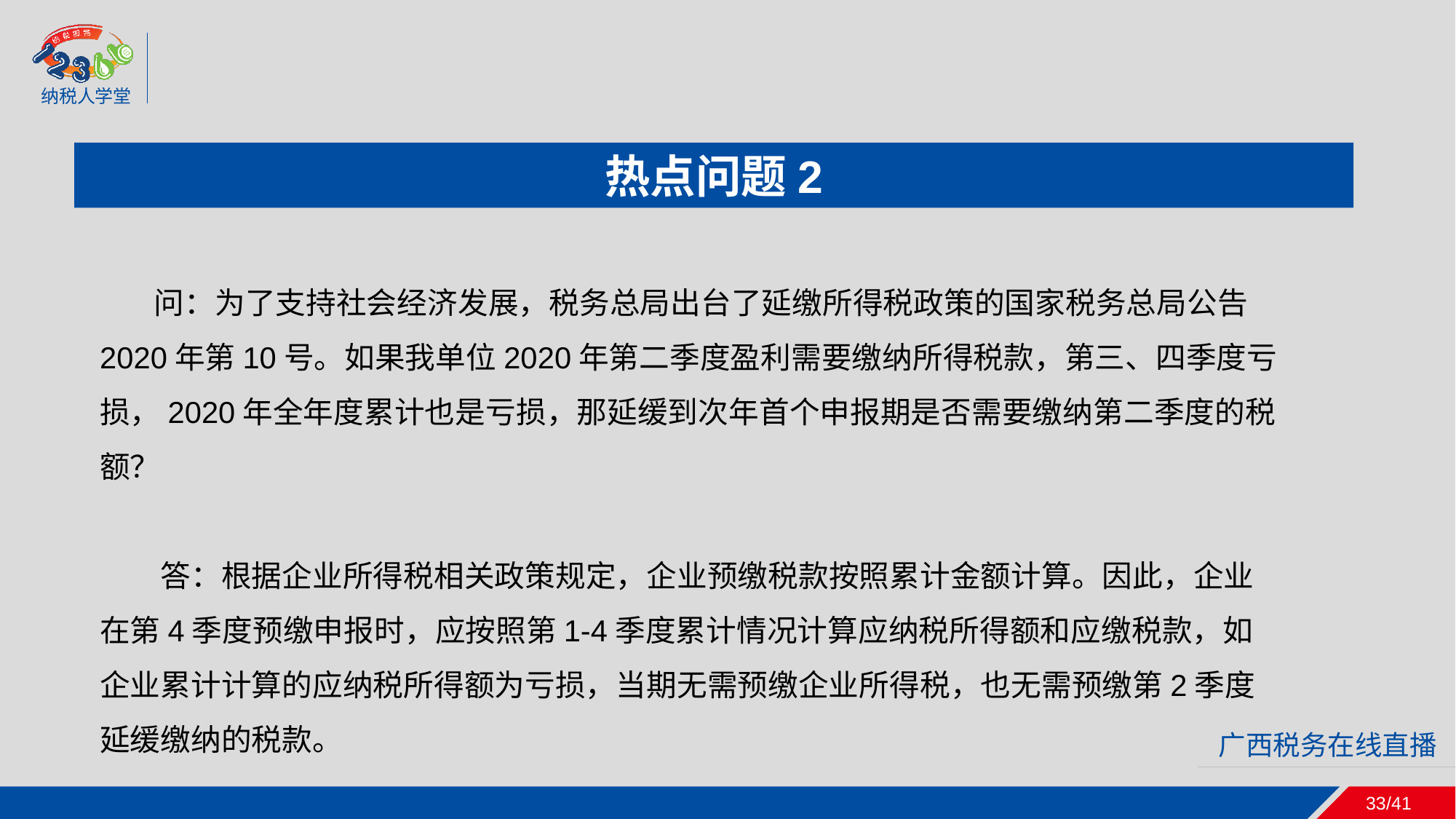

热点问题2
       问：为了支持社会经济发展，税务总局出台了延缴所得税政策的国家税务总局公告2020年第10号。如果我单位2020年第二季度盈利需要缴纳所得税款，第三、四季度亏损，2020年全年度累计也是亏损，那延缓到次年首个申报期是否需要缴纳第二季度的税额？

　　答：根据企业所得税相关政策规定，企业预缴税款按照累计金额计算。因此，企业在第4季度预缴申报时，应按照第1-4季度累计情况计算应纳税所得额和应缴税款，如企业累计计算的应纳税所得额为亏损，当期无需预缴企业所得税，也无需预缴第2季度延缓缴纳的税款。